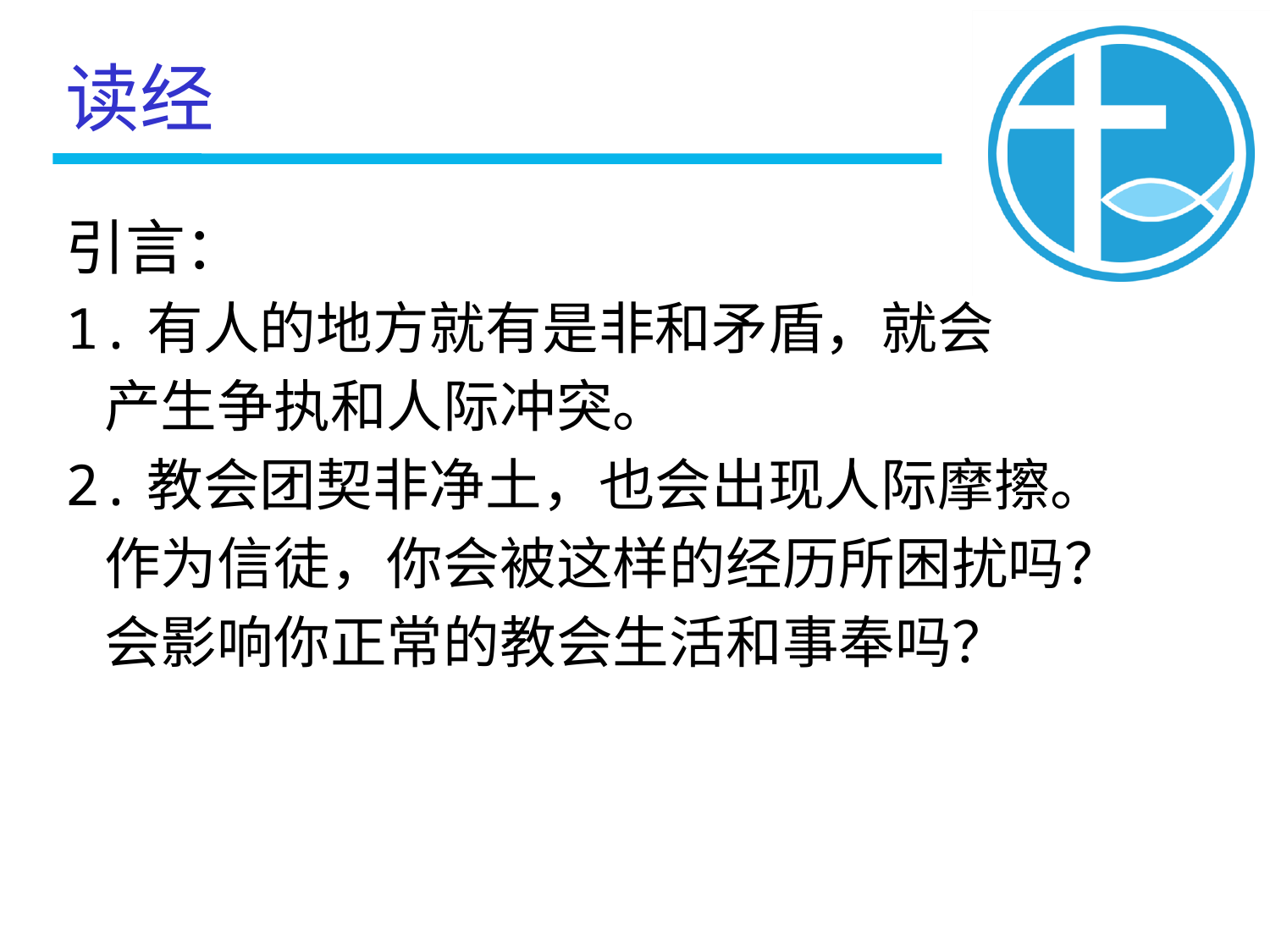

读经
引言：
1.有人的地方就有是非和矛盾，就会
  产生争执和人际冲突。
2.教会团契非净土，也会出现人际摩擦。
  作为信徒，你会被这样的经历所困扰吗？
  会影响你正常的教会生活和事奉吗？